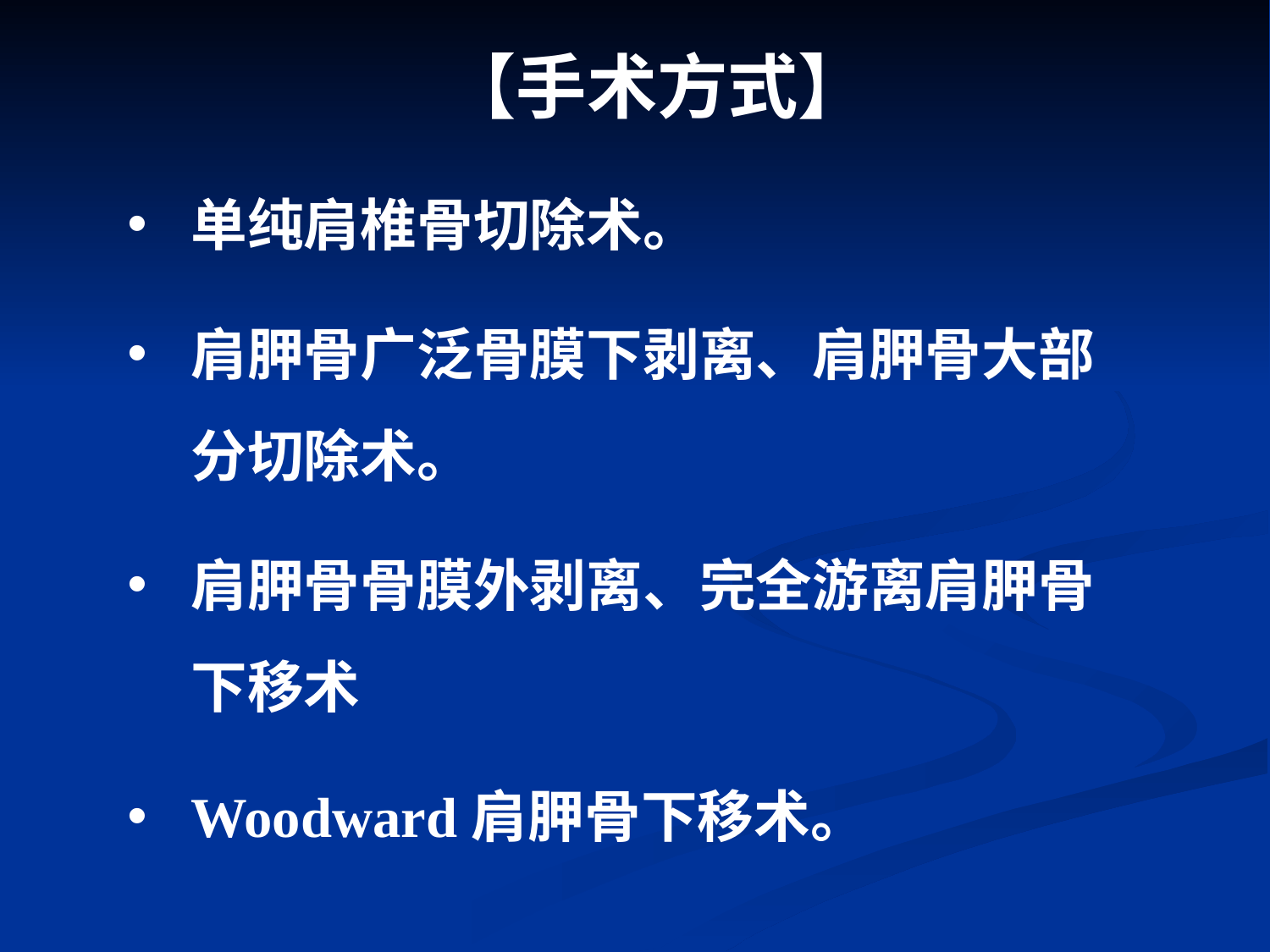

【手术方式】
单纯肩椎骨切除术。
肩胛骨广泛骨膜下剥离、肩胛骨大部分切除术。
肩胛骨骨膜外剥离、完全游离肩胛骨下移术
Woodward肩胛骨下移术。